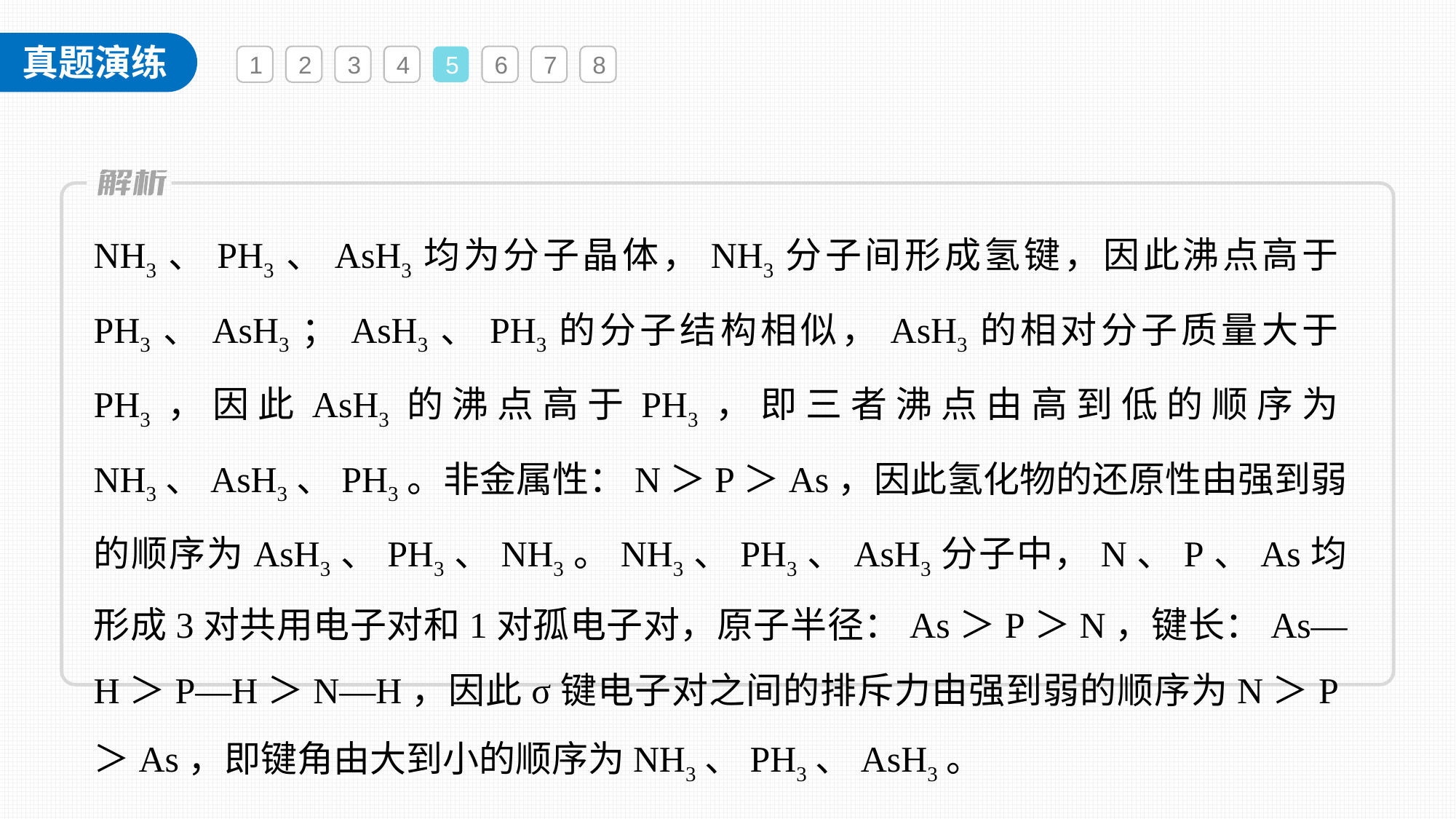

1
2
3
4
5
6
7
8

NH3、PH3、AsH3均为分子晶体，NH3分子间形成氢键，因此沸点高于PH3、AsH3；AsH3、PH3的分子结构相似，AsH3的相对分子质量大于PH3，因此AsH3的沸点高于PH3，即三者沸点由高到低的顺序为NH3、AsH3、PH3。非金属性：N＞P＞As，因此氢化物的还原性由强到弱的顺序为AsH3、PH3、NH3。NH3、PH3、AsH3分子中，N、P、As均形成3对共用电子对和1对孤电子对，原子半径：As＞P＞N，键长：As—H＞P—H＞N—H，因此σ键电子对之间的排斥力由强到弱的顺序为N＞P＞As，即键角由大到小的顺序为NH3、PH3、AsH3。